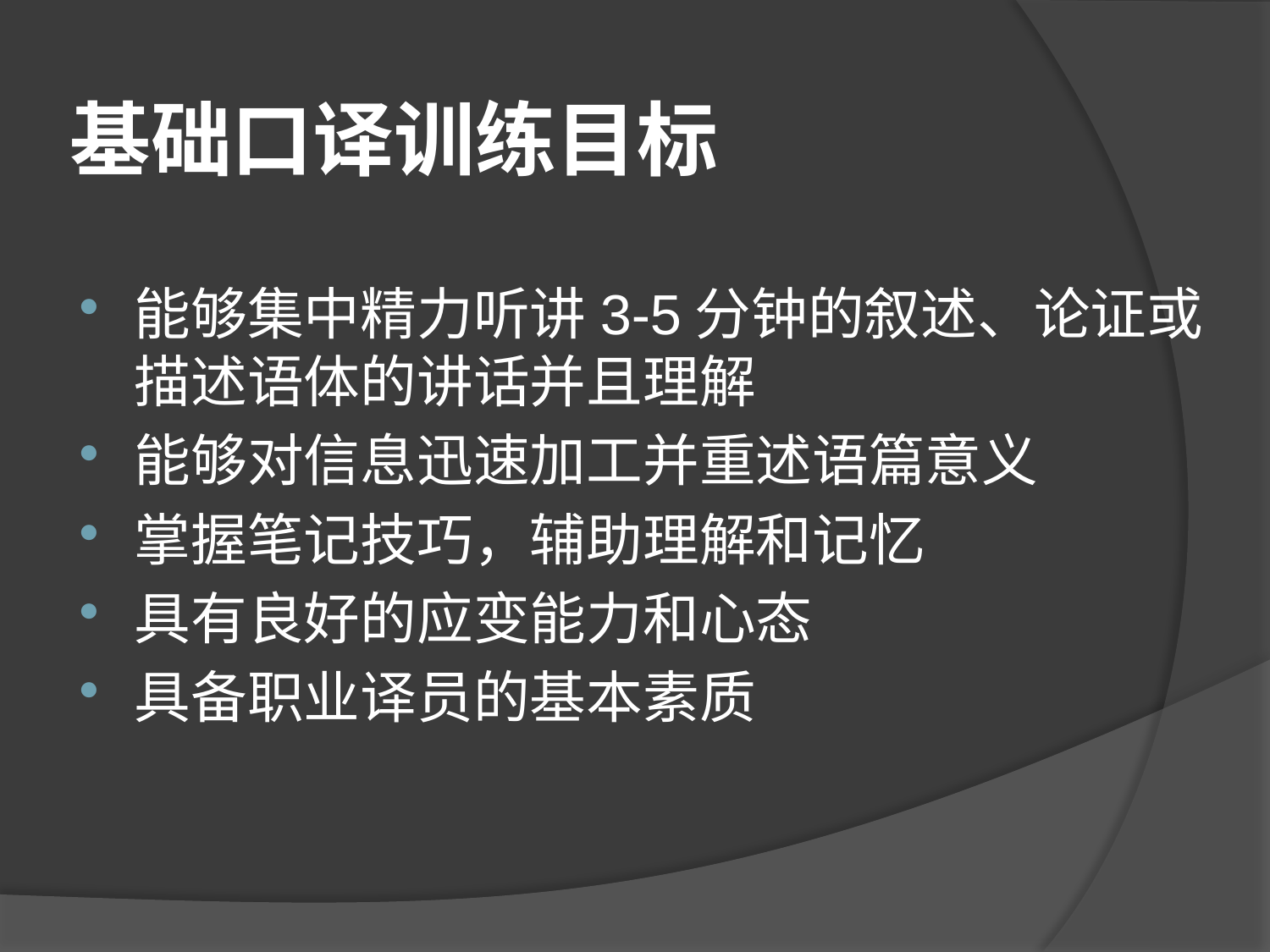

# 基础口译训练目标
能够集中精力听讲3-5分钟的叙述、论证或描述语体的讲话并且理解
能够对信息迅速加工并重述语篇意义
掌握笔记技巧，辅助理解和记忆
具有良好的应变能力和心态
具备职业译员的基本素质